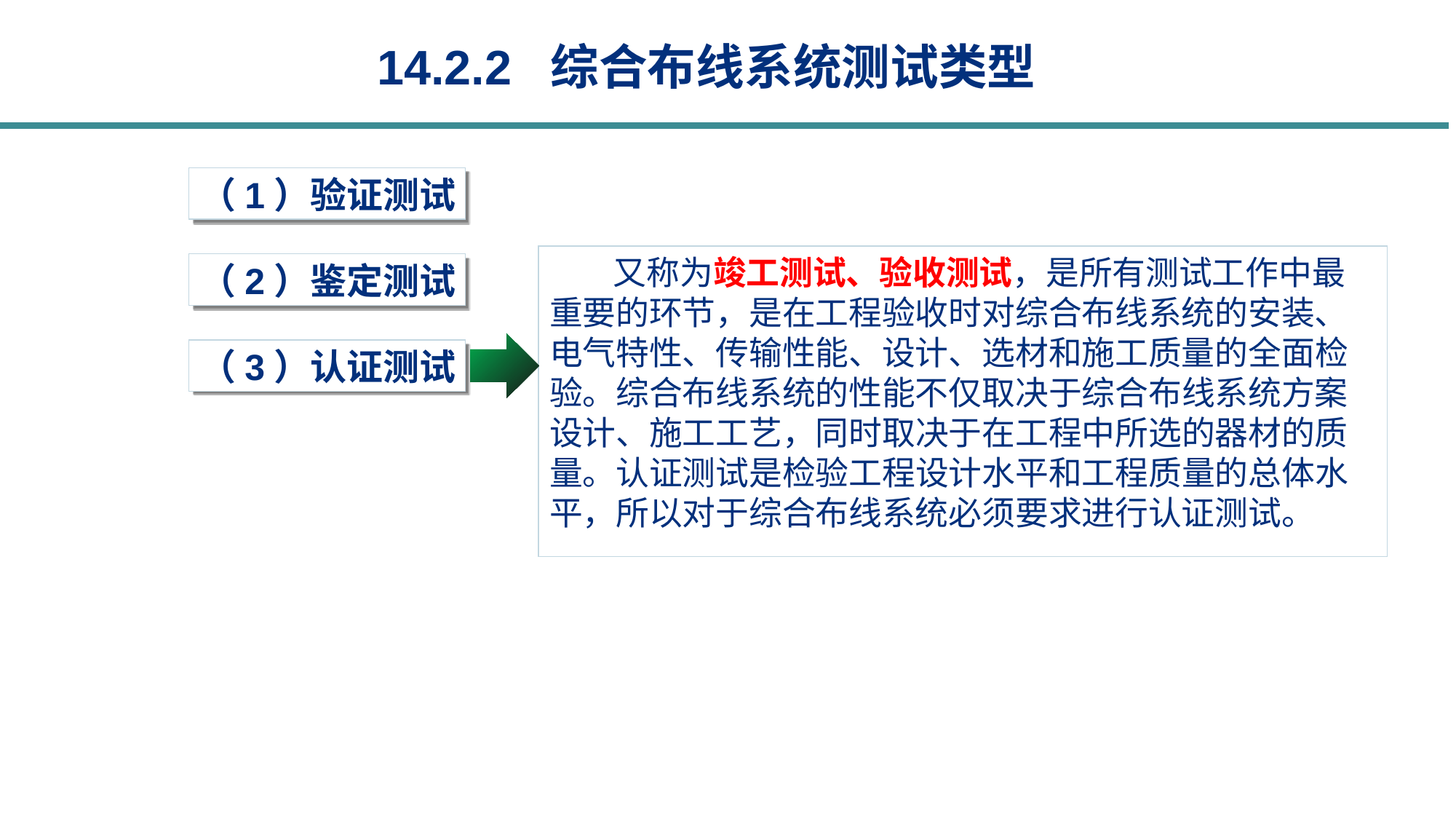

14.2.2  综合布线系统测试类型
（1）验证测试
又称为竣工测试、验收测试，是所有测试工作中最重要的环节，是在工程验收时对综合布线系统的安装、电气特性、传输性能、设计、选材和施工质量的全面检验。综合布线系统的性能不仅取决于综合布线系统方案设计、施工工艺，同时取决于在工程中所选的器材的质量。认证测试是检验工程设计水平和工程质量的总体水平，所以对于综合布线系统必须要求进行认证测试。

（2）鉴定测试

（3）认证测试